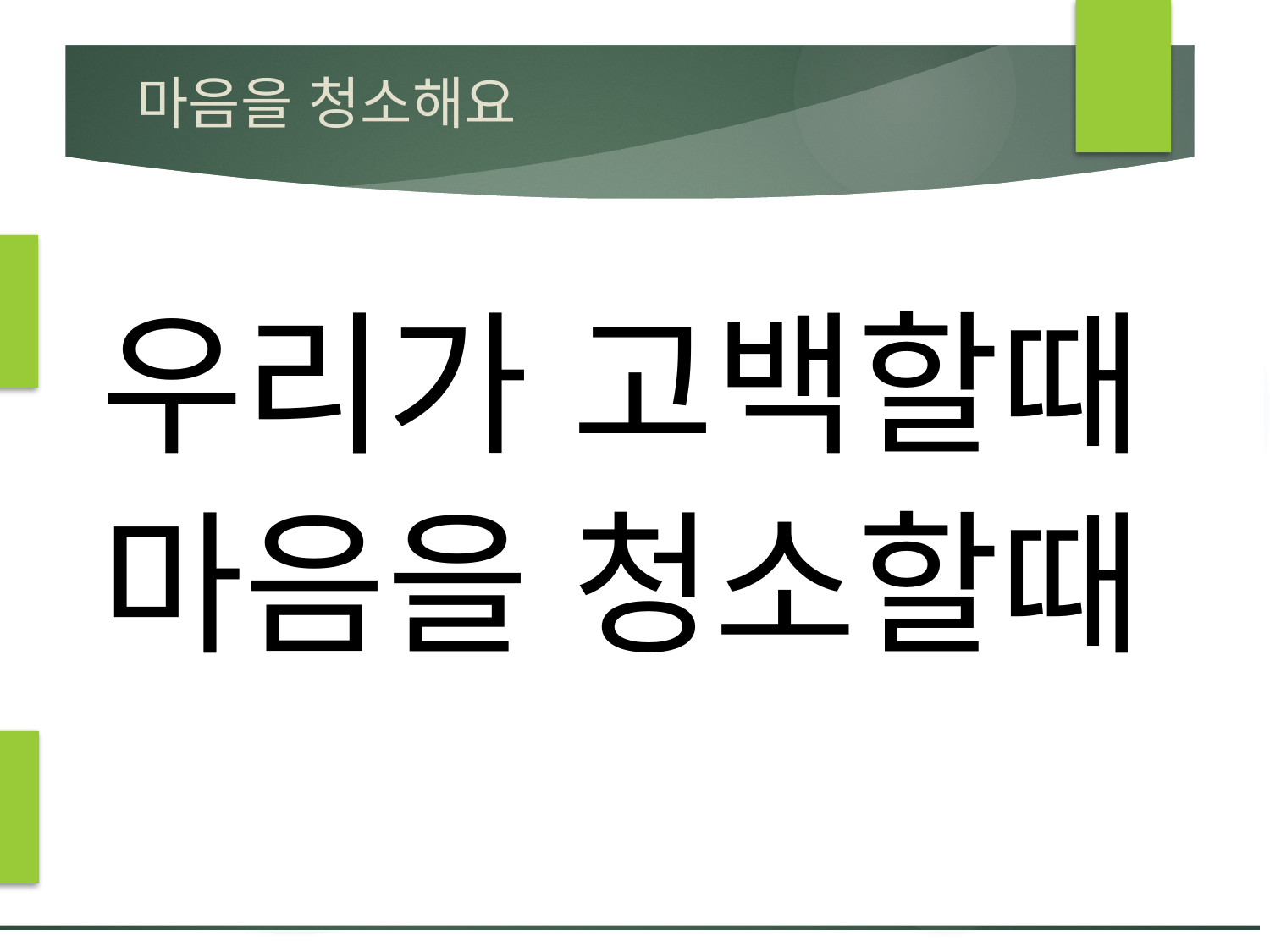

# 마음을 청소해요
우리가 고백할때
마음을 청소할때